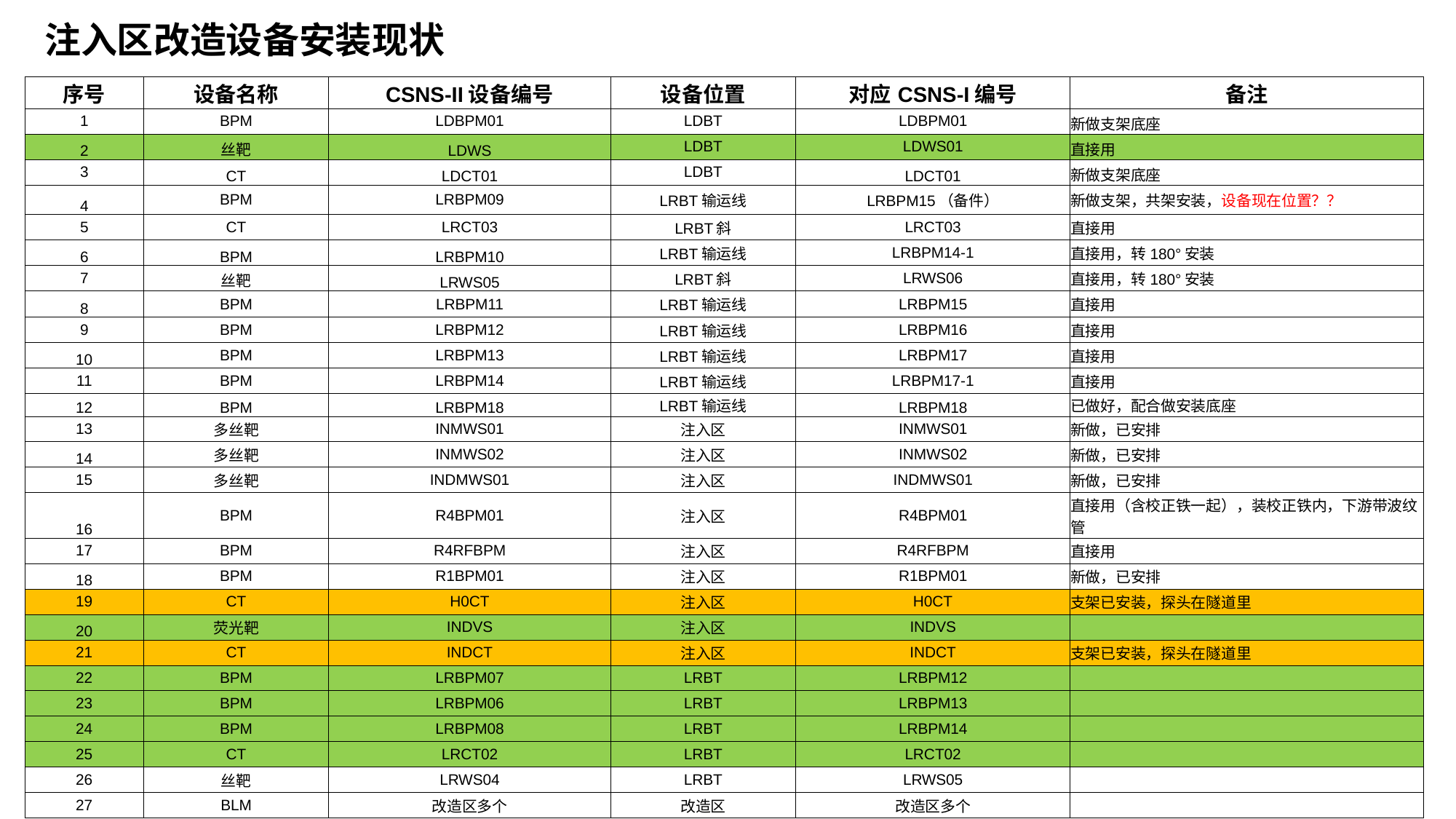

注入区改造设备安装现状
| 序号 | 设备名称 | CSNS-II设备编号 | 设备位置 | 对应CSNS-I编号 | 备注 |
| --- | --- | --- | --- | --- | --- |
| 1 | BPM | LDBPM01 | LDBT | LDBPM01 | 新做支架底座 |
| 2 | 丝靶 | LDWS | LDBT | LDWS01 | 直接用 |
| 3 | CT | LDCT01 | LDBT | LDCT01 | 新做支架底座 |
| 4 | BPM | LRBPM09 | LRBT输运线 | LRBPM15（备件） | 新做支架，共架安装，设备现在位置？？ |
| 5 | CT | LRCT03 | LRBT斜 | LRCT03 | 直接用 |
| 6 | BPM | LRBPM10 | LRBT输运线 | LRBPM14-1 | 直接用，转180°安装 |
| 7 | 丝靶 | LRWS05 | LRBT斜 | LRWS06 | 直接用，转180°安装 |
| 8 | BPM | LRBPM11 | LRBT输运线 | LRBPM15 | 直接用 |
| 9 | BPM | LRBPM12 | LRBT输运线 | LRBPM16 | 直接用 |
| 10 | BPM | LRBPM13 | LRBT输运线 | LRBPM17 | 直接用 |
| 11 | BPM | LRBPM14 | LRBT输运线 | LRBPM17-1 | 直接用 |
| 12 | BPM | LRBPM18 | LRBT输运线 | LRBPM18 | 已做好，配合做安装底座 |
| 13 | 多丝靶 | INMWS01 | 注入区 | INMWS01 | 新做，已安排 |
| 14 | 多丝靶 | INMWS02 | 注入区 | INMWS02 | 新做，已安排 |
| 15 | 多丝靶 | INDMWS01 | 注入区 | INDMWS01 | 新做，已安排 |
| 16 | BPM | R4BPM01 | 注入区 | R4BPM01 | 直接用（含校正铁一起），装校正铁内，下游带波纹管 |
| 17 | BPM | R4RFBPM | 注入区 | R4RFBPM | 直接用 |
| 18 | BPM | R1BPM01 | 注入区 | R1BPM01 | 新做，已安排 |
| 19 | CT | H0CT | 注入区 | H0CT | 支架已安装，探头在隧道里 |
| 20 | 荧光靶 | INDVS | 注入区 | INDVS |  |
| 21 | CT | INDCT | 注入区 | INDCT | 支架已安装，探头在隧道里 |
| 22 | BPM | LRBPM07 | LRBT | LRBPM12 |  |
| 23 | BPM | LRBPM06 | LRBT | LRBPM13 |  |
| 24 | BPM | LRBPM08 | LRBT | LRBPM14 |  |
| 25 | CT | LRCT02 | LRBT | LRCT02 |  |
| 26 | 丝靶 | LRWS04 | LRBT | LRWS05 |  |
| 27 | BLM | 改造区多个 | 改造区 | 改造区多个 |  |